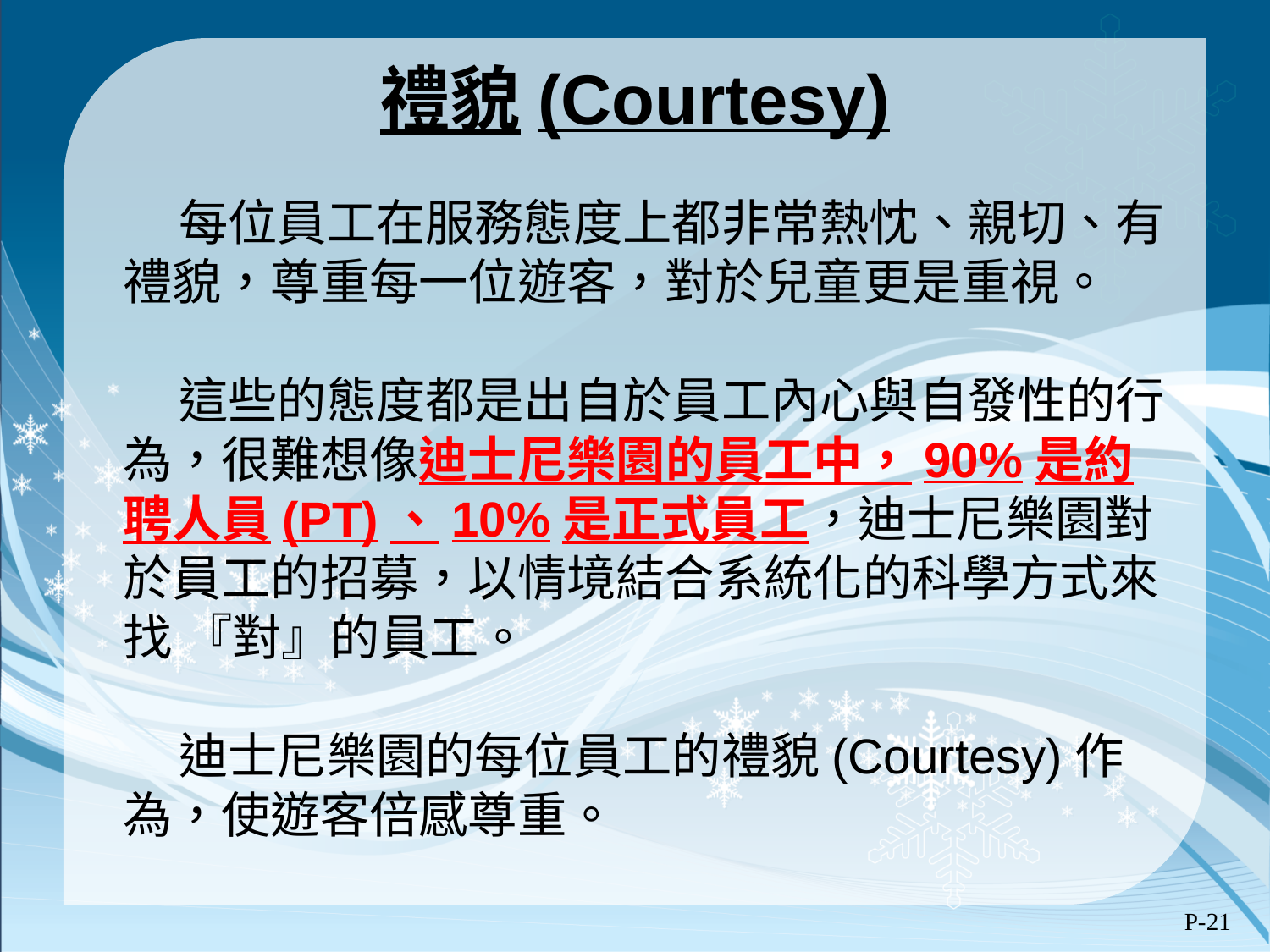

禮貌(Courtesy)
    每位員工在服務態度上都非常熱忱、親切、有禮貌，尊重每一位遊客，對於兒童更是重視。

    這些的態度都是出自於員工內心與自發性的行為，很難想像迪士尼樂園的員工中，90%是約聘人員(PT)、10%是正式員工，迪士尼樂園對於員工的招募，以情境結合系統化的科學方式來找 『對』的員工。

    迪士尼樂園的每位員工的禮貌(Courtesy)作為，使遊客倍感尊重。